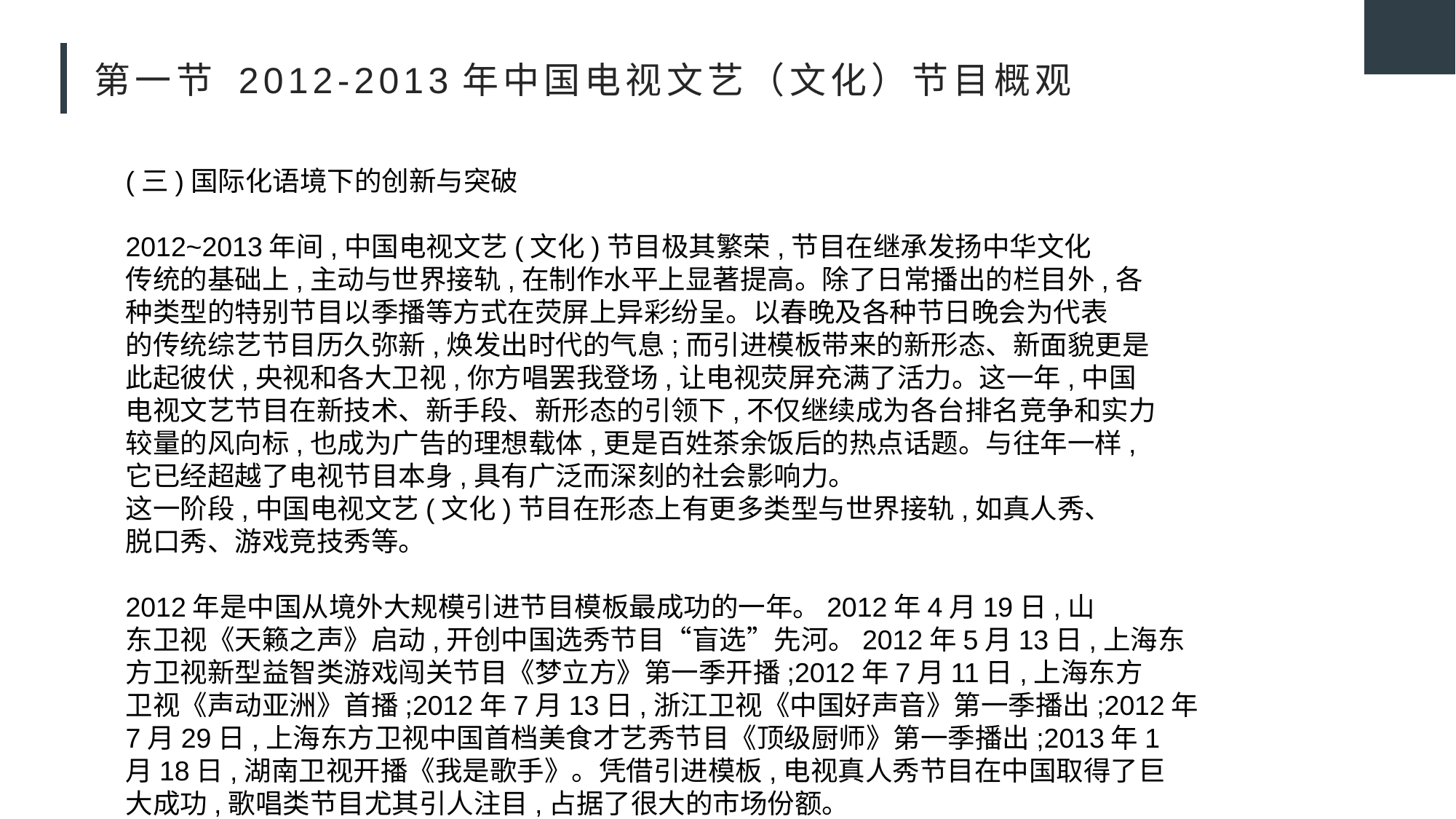

# 第一节 2012-2013年中国电视文艺（文化）节目概观
(三)国际化语境下的创新与突破

2012~2013年间,中国电视文艺(文化)节目极其繁荣,节目在继承发扬中华文化
传统的基础上,主动与世界接轨,在制作水平上显著提高。除了日常播出的栏目外,各
种类型的特别节目以季播等方式在荧屏上异彩纷呈。以春晚及各种节日晚会为代表
的传统综艺节目历久弥新,焕发出时代的气息;而引进模板带来的新形态、新面貌更是
此起彼伏,央视和各大卫视,你方唱罢我登场,让电视荧屏充满了活力。这一年,中国
电视文艺节目在新技术、新手段、新形态的引领下,不仅继续成为各台排名竞争和实力
较量的风向标,也成为广告的理想载体,更是百姓茶余饭后的热点话题。与往年一样,
它已经超越了电视节目本身,具有广泛而深刻的社会影响力。
这一阶段,中国电视文艺(文化)节目在形态上有更多类型与世界接轨,如真人秀、
脱口秀、游戏竞技秀等。

2012年是中国从境外大规模引进节目模板最成功的一年。2012年4月19日,山
东卫视《天籁之声》启动,开创中国选秀节目“盲选”先河。2012年5月13日,上海东
方卫视新型益智类游戏闯关节目《梦立方》第一季开播;2012年7月11日,上海东方
卫视《声动亚洲》首播;2012年7月13日,浙江卫视《中国好声音》第一季播出;2012年
7月29日,上海东方卫视中国首档美食才艺秀节目《顶级厨师》第一季播出;2013年1
月18日,湖南卫视开播《我是歌手》。凭借引进模板,电视真人秀节目在中国取得了巨
大成功,歌唱类节目尤其引人注目,占据了很大的市场份额。